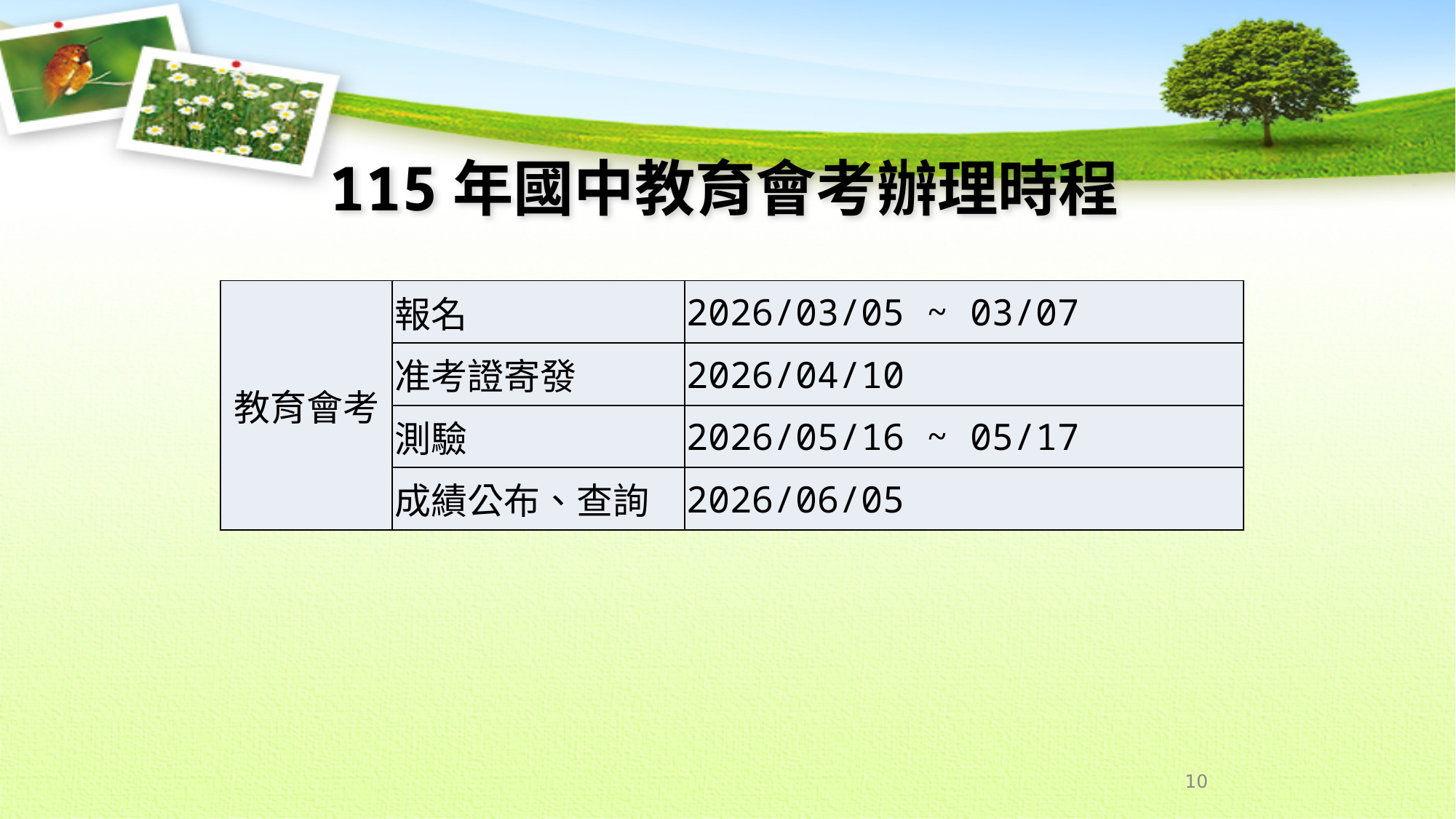

115年國中教育會考辦理時程
| 教育會考 | 報名 | 2026/03/05 ~ 03/07 |
| --- | --- | --- |
|  | 准考證寄發 | 2026/04/10 |
|  | 測驗 | 2026/05/16 ~ 05/17 |
|  | 成績公布、查詢 | 2026/06/05 |
10